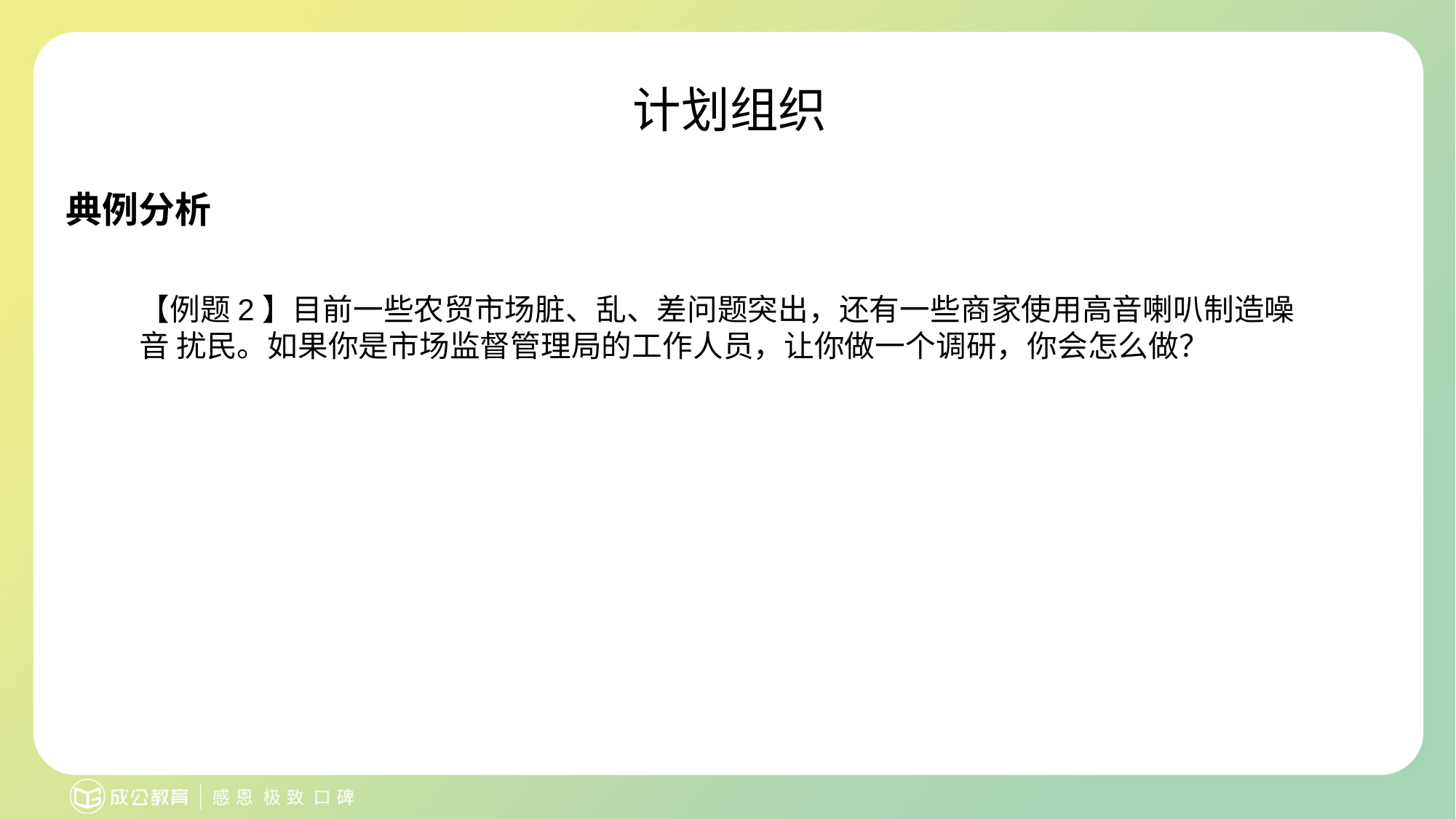

计划组织
典例分析
【例题2】目前一些农贸市场脏、乱、差问题突出，还有一些商家使用高音喇叭制造噪音 扰民。如果你是市场监督管理局的工作人员，让你做一个调研，你会怎么做？